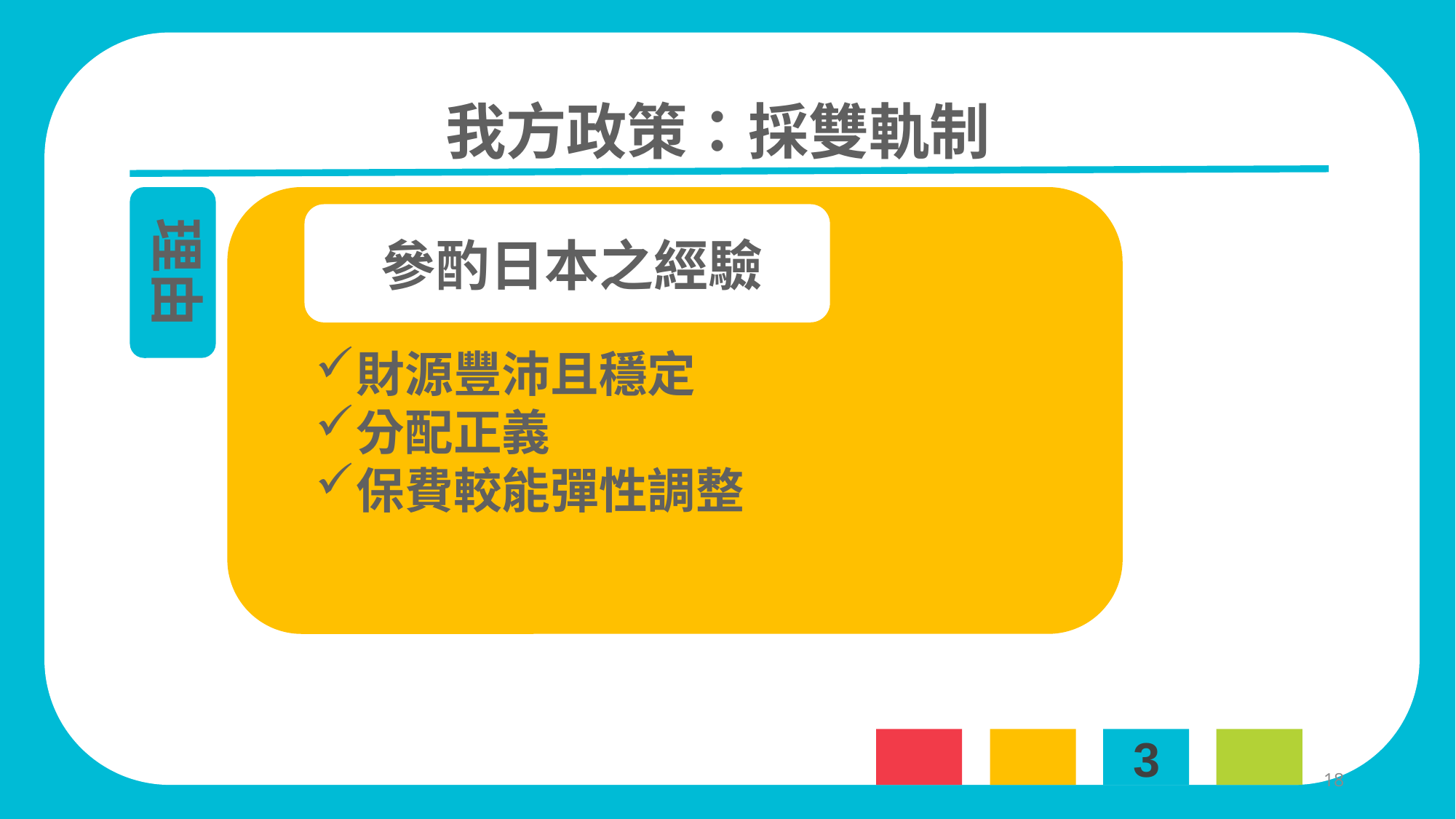

我方政策：採雙軌制

理由

參酌日本之經驗
財源豐沛且穩定
分配正義
保費較能彈性調整

3

18